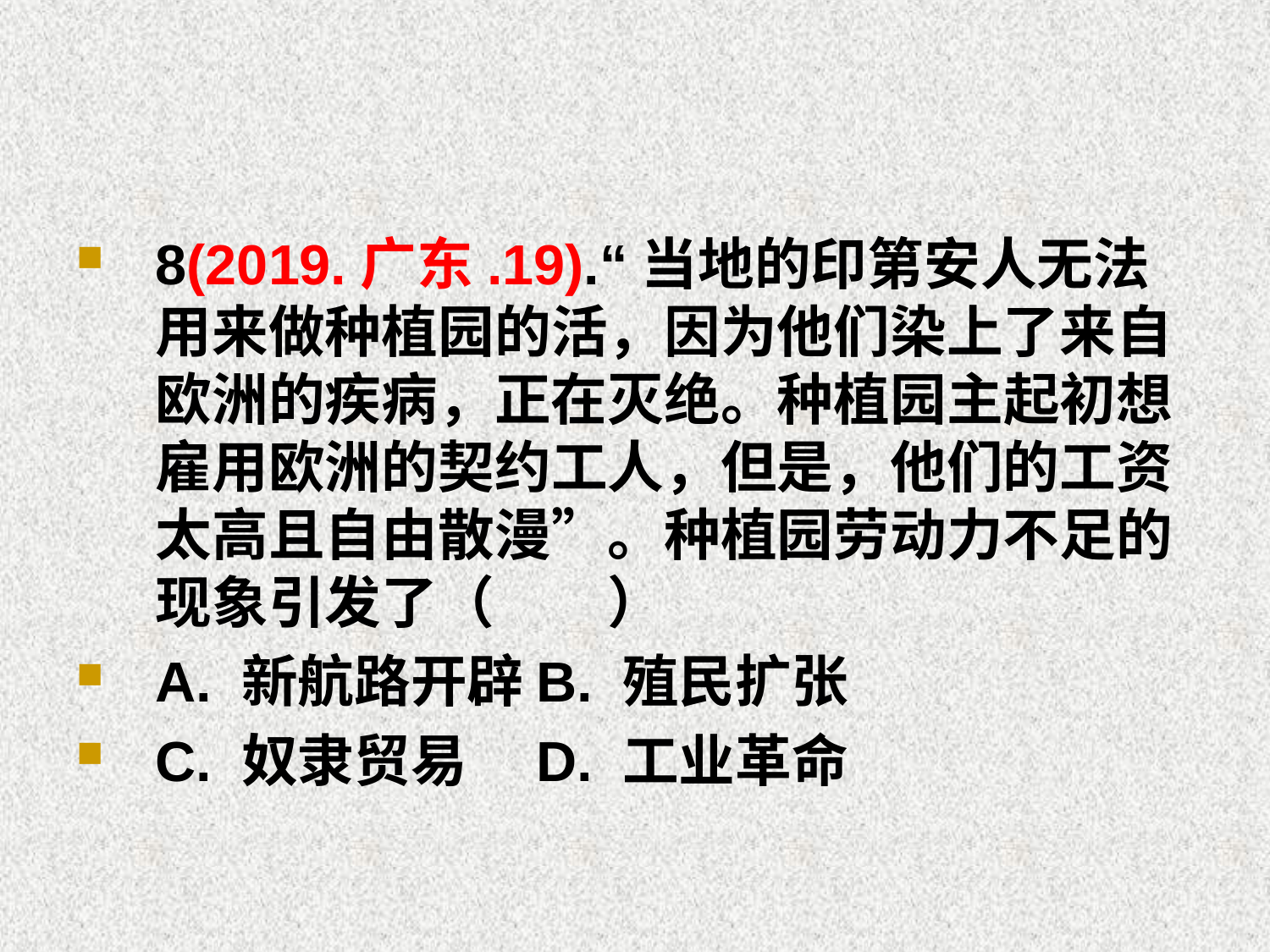

#
8(2019.广东.19).“当地的印第安人无法用来做种植园的活，因为他们染上了来自欧洲的疾病，正在灭绝。种植园主起初想雇用欧洲的契约工人，但是，他们的工资太高且自由散漫”。种植园劳动力不足的现象引发了（　　）
A. 新航路开辟	B. 殖民扩张
C. 奴隶贸易  	D. 工业革命